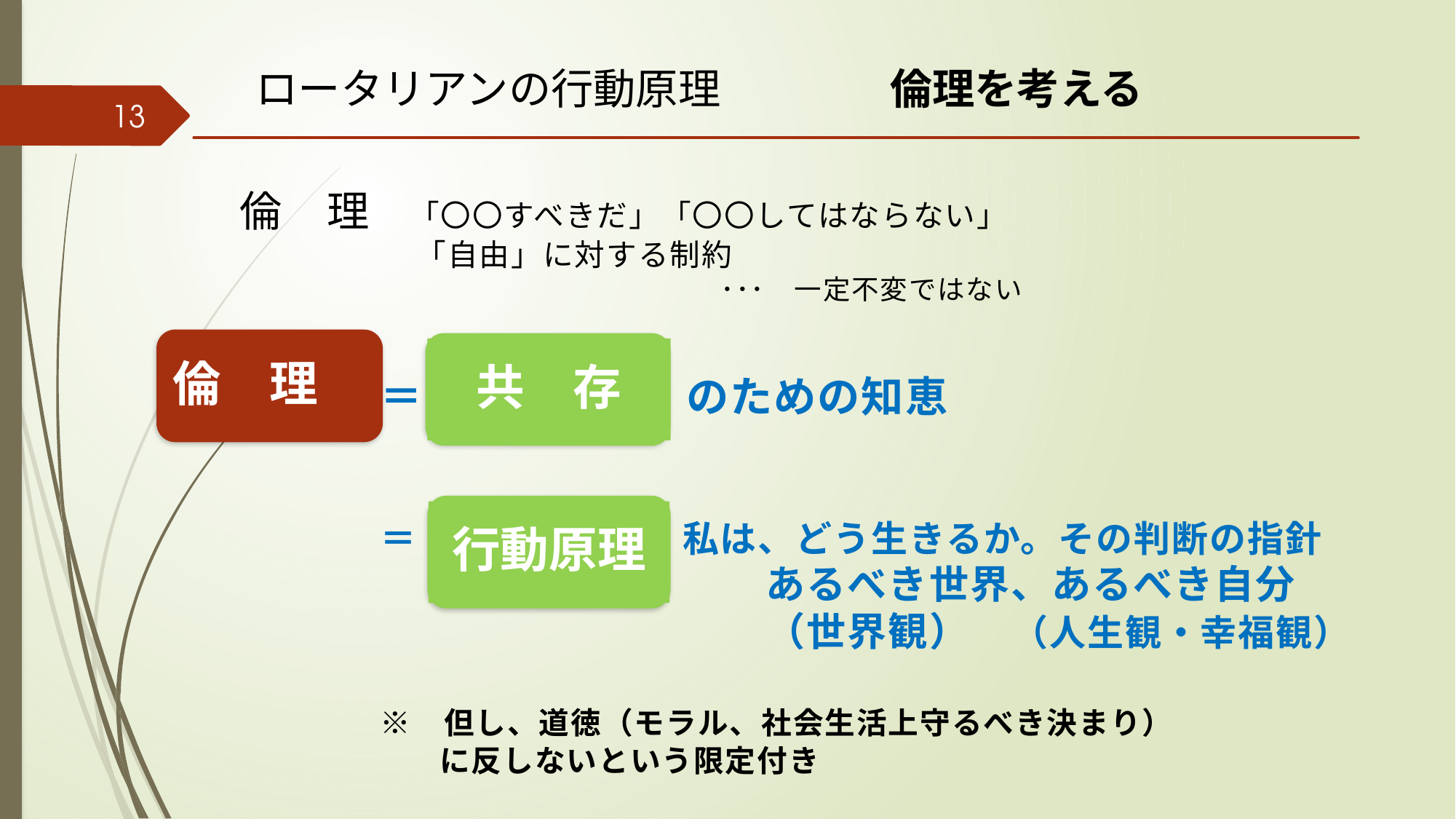

ロータリアンの行動原理　　　　倫理を考える
13

　　　倫　理　「〇〇すべきだ」「〇〇してはならない」
　　　　　　　 　「自由」に対する制約
　　　　                                                            ･･･　一定不変ではない

　　　　　　＝　　　　　　のための知恵

　　　　　　＝　　　　　　　私は、どう生きるか。その判断の指針
　　　　　　　　　　　　　　　あるべき世界、あるべき自分
　　　　　　　　　　　　　　　（世界観）　（人生観・幸福観）

　　　　　　※　但し、道徳（モラル、社会生活上守るべき決まり）
　　　　　　　　　に反しないという限定付き

倫　理

共　存

行動原理